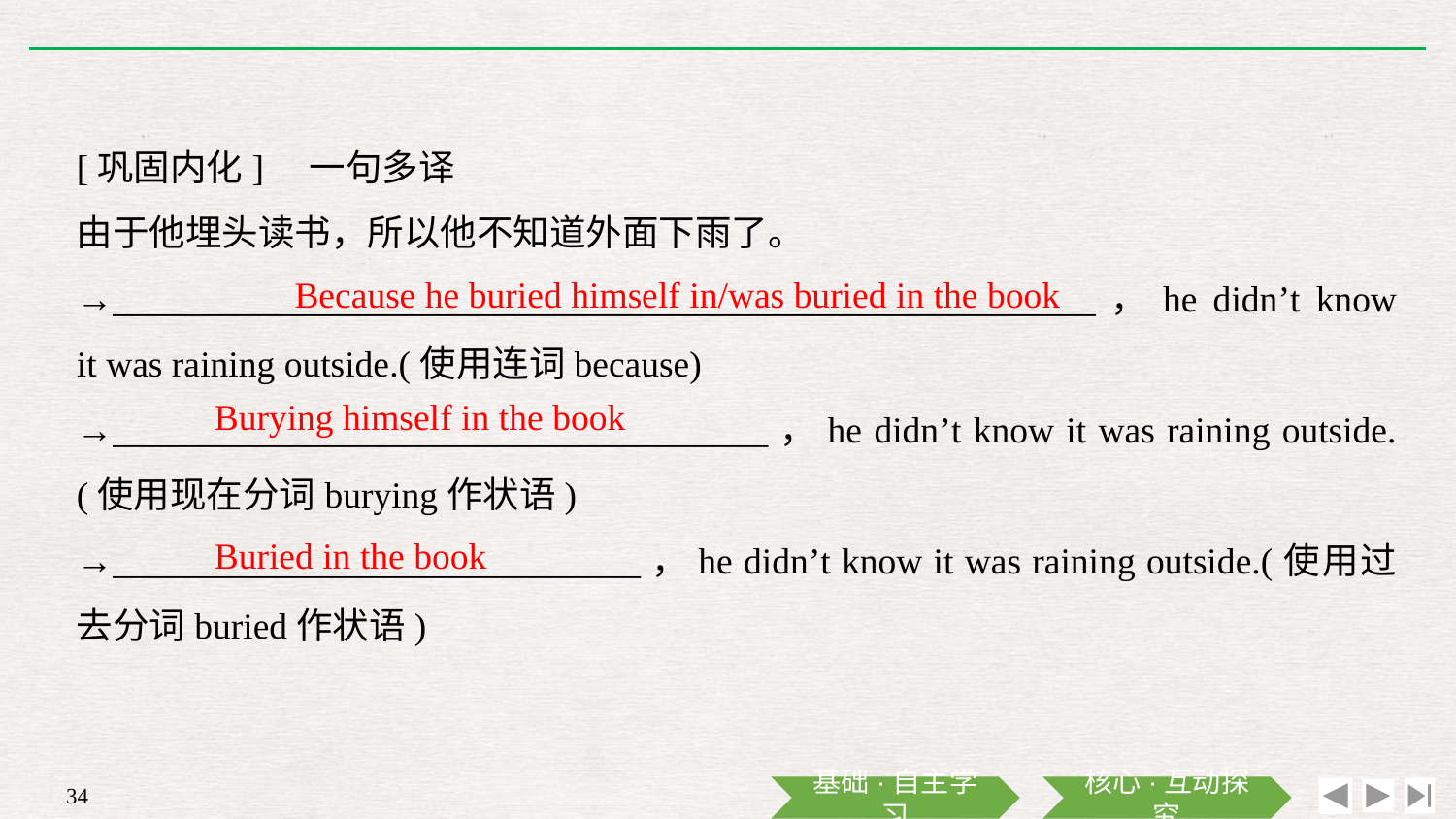

[巩固内化]　一句多译
由于他埋头读书，所以他不知道外面下雨了。
→______________________________________________________，he didn’t know it was raining outside.(使用连词because)
→____________________________________，he didn’t know it was raining outside.(使用现在分词burying作状语)
→_____________________________，he didn’t know it was raining outside.(使用过去分词buried作状语)
Because he buried himself in/was buried in the book
Burying himself in the book
Buried in the book